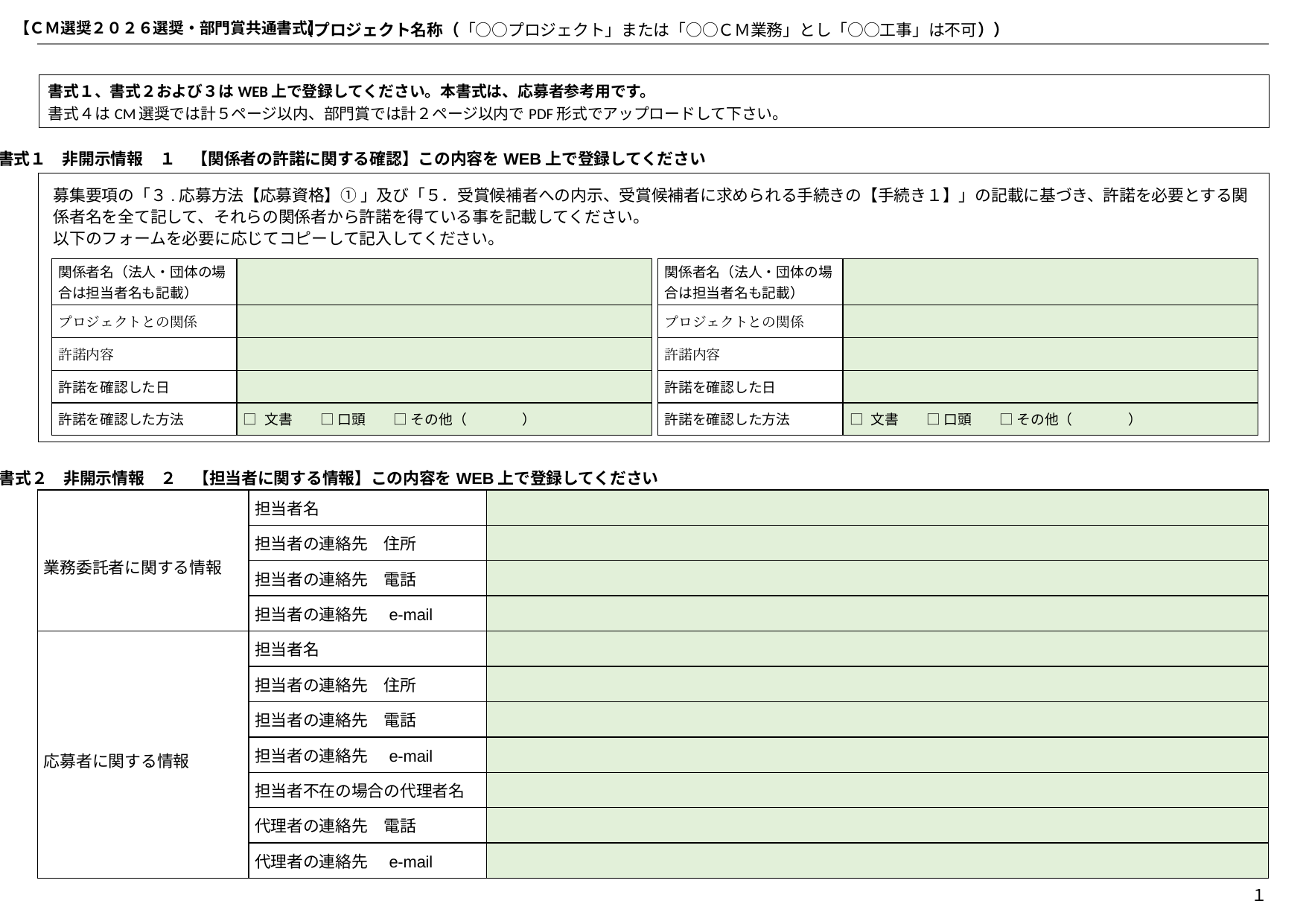

（プロジェクト名称（「○○プロジェクト」または「○○ＣＭ業務」とし「○○工事」は不可））
| 書式１、書式２および３はWEB上で登録してください。本書式は、応募者参考用です。 書式４はCM選奨では計５ページ以内、部門賞では計２ページ以内でPDF形式でアップロードして下さい。 |
| --- |
書式１　非開示情報　１　【関係者の許諾に関する確認】この内容をWEB上で登録してください
|  |
| --- |
募集要項の「３.応募方法【応募資格】① 」及び「５．受賞候補者への内示、受賞候補者に求められる手続きの【手続き１】」の記載に基づき、許諾を必要とする関係者名を全て記して、それらの関係者から許諾を得ている事を記載してください。
以下のフォームを必要に応じてコピーして記入してください。
| 関係者名（法人・団体の場合は担当者名も記載） |  |
| --- | --- |
| プロジェクトとの関係 |  |
| 許諾内容 |  |
| 許諾を確認した日 |  |
| 許諾を確認した方法 | □ 文書　　□ 口頭　　□ その他（　　　　） |
| 関係者名（法人・団体の場合は担当者名も記載） |  |
| --- | --- |
| プロジェクトとの関係 |  |
| 許諾内容 |  |
| 許諾を確認した日 |  |
| 許諾を確認した方法 | □ 文書　　□ 口頭　　□ その他（　　　　） |
書式２　非開示情報　２　【担当者に関する情報】この内容をWEB上で登録してください
| 業務委託者に関する情報 | 担当者名 |  |
| --- | --- | --- |
|  | 担当者の連絡先　住所 |  |
|  | 担当者の連絡先　電話 |  |
|  | 担当者の連絡先　e-mail |  |
| 応募者に関する情報 | 担当者名 |  |
|  | 担当者の連絡先　住所 |  |
|  | 担当者の連絡先　電話 |  |
|  | 担当者の連絡先　e-mail |  |
|  | 担当者不在の場合の代理者名 |  |
|  | 代理者の連絡先　電話 |  |
|  | 代理者の連絡先　e-mail |  |
１